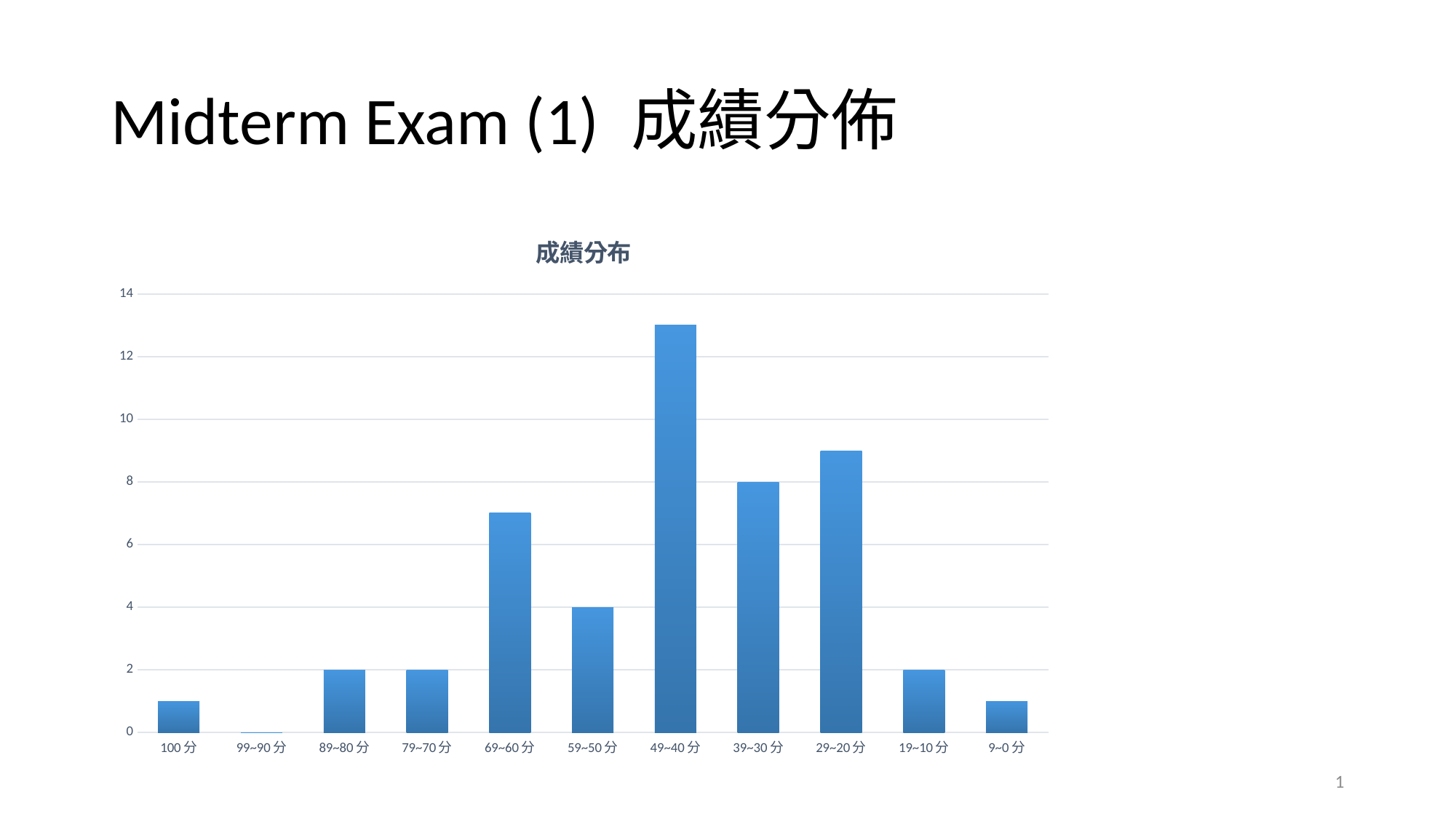

# Midterm Exam (1) 成績分佈

### Chart: 成績分布

| Category |  |
|---|---|
| 100分 | 1.0 |
| 99~90分 | 0.0 |
| 89~80分 | 2.0 |
| 79~70分 | 2.0 |
| 69~60分 | 7.0 |
| 59~50分 | 4.0 |
| 49~40分 | 13.0 |
| 39~30分 | 8.0 |
| 29~20分 | 9.0 |
| 19~10分 | 2.0 |
| 9~0分 | 1.0 |
1